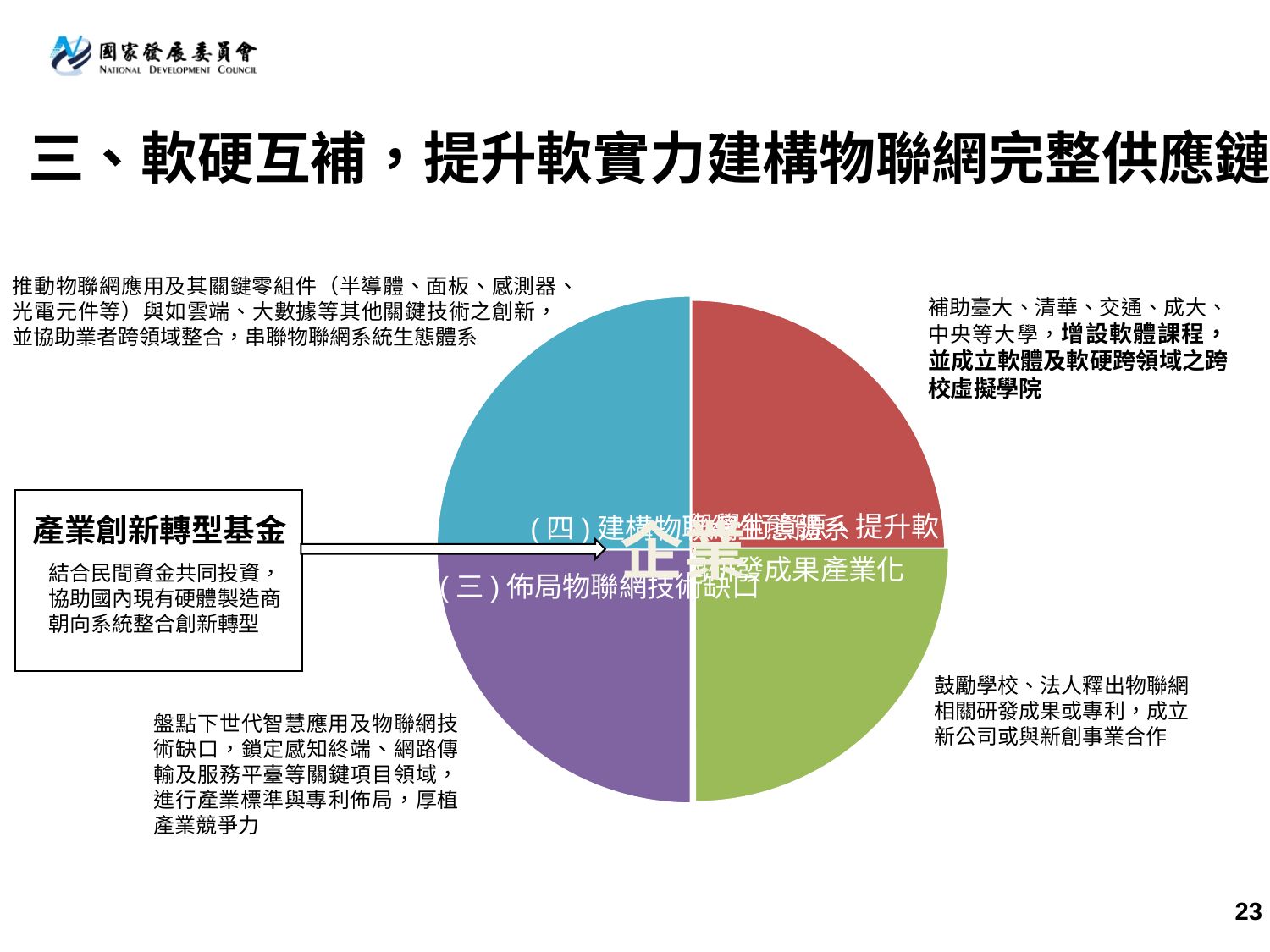

# 三、軟硬互補，提升軟實力建構物聯網完整供應鏈
(一) 挹注創新能量與學術資源，提升軟實力

(二)學研機構物聯網研發成果產業化

(三)佈局物聯網技術缺口
(四)建構物聯網生態體系

推動物聯網應用及其關鍵零組件（半導體、面板、感測器、光電元件等）與如雲端、大數據等其他關鍵技術之創新，並協助業者跨領域整合，串聯物聯網系統生態體系
補助臺大、清華、交通、成大、中央等大學，增設軟體課程，並成立軟體及軟硬跨領域之跨校虛擬學院

企業
產業創新轉型基金

結合民間資金共同投資，協助國內現有硬體製造商朝向系統整合創新轉型
鼓勵學校、法人釋出物聯網相關研發成果或專利，成立新公司或與新創事業合作
盤點下世代智慧應用及物聯網技術缺口，鎖定感知終端、網路傳輸及服務平臺等關鍵項目領域，進行產業標準與專利佈局，厚植產業競爭力
23